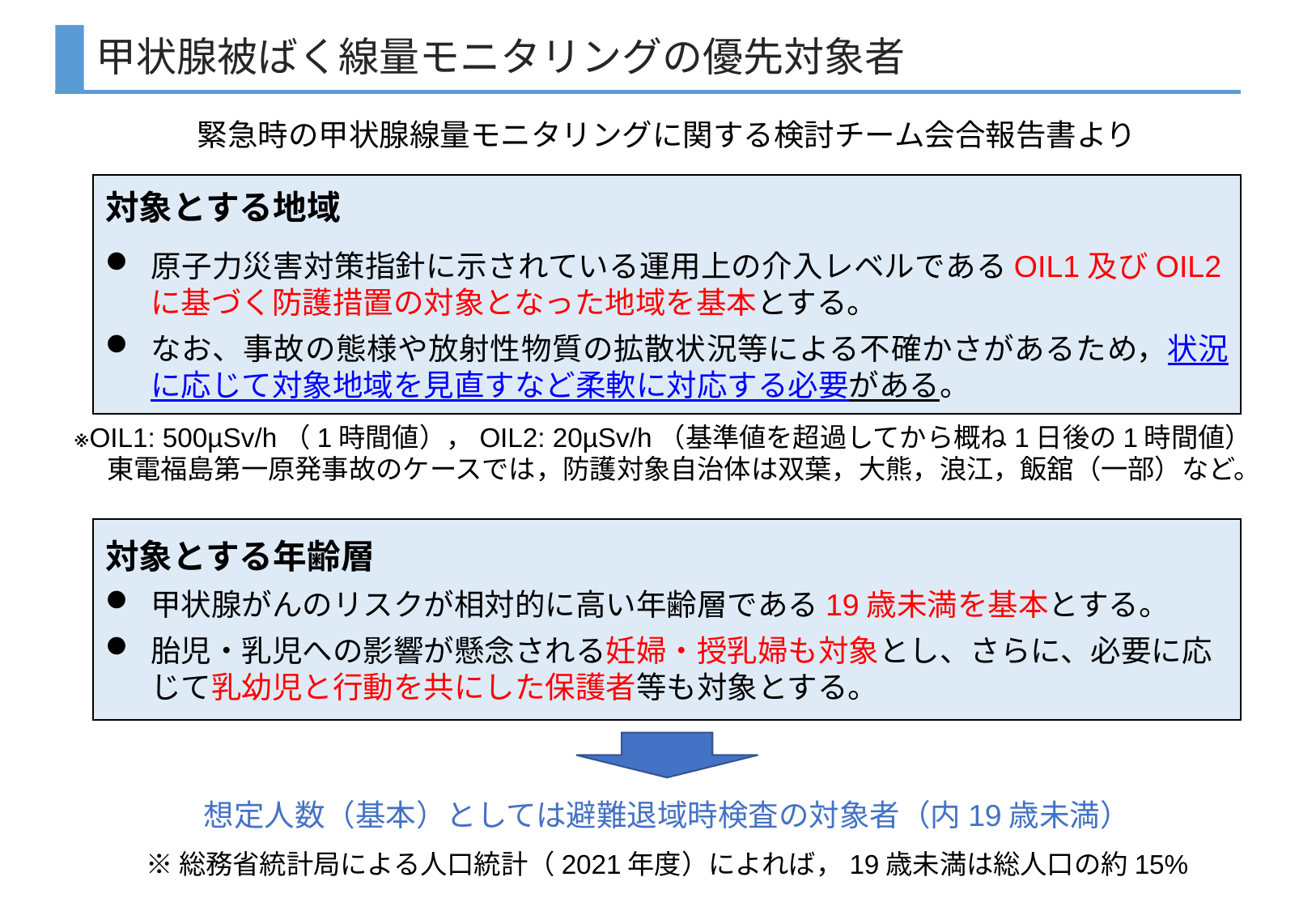

甲状腺被ばく線量モニタリングの優先対象者
緊急時の甲状腺線量モニタリングに関する検討チーム会合報告書より
対象とする地域
原子力災害対策指針に示されている運用上の介入レベルであるOIL1及びOIL2に基づく防護措置の対象となった地域を基本とする。
なお、事故の態様や放射性物質の拡散状況等による不確かさがあるため，状況に応じて対象地域を見直すなど柔軟に対応する必要がある。
※OIL1: 500µSv/h（1時間値），OIL2: 20µSv/h（基準値を超過してから概ね1日後の1時間値）
　 東電福島第一原発事故のケースでは，防護対象自治体は双葉，大熊，浪江，飯舘（一部）など。
対象とする年齢層
甲状腺がんのリスクが相対的に高い年齢層である19歳未満を基本とする。
胎児・乳児への影響が懸念される妊婦・授乳婦も対象とし、さらに、必要に応じて乳幼児と行動を共にした保護者等も対象とする。

想定人数（基本）としては避難退域時検査の対象者（内19歳未満）
※総務省統計局による人口統計（2021年度）によれば，19歳未満は総人口の約15%